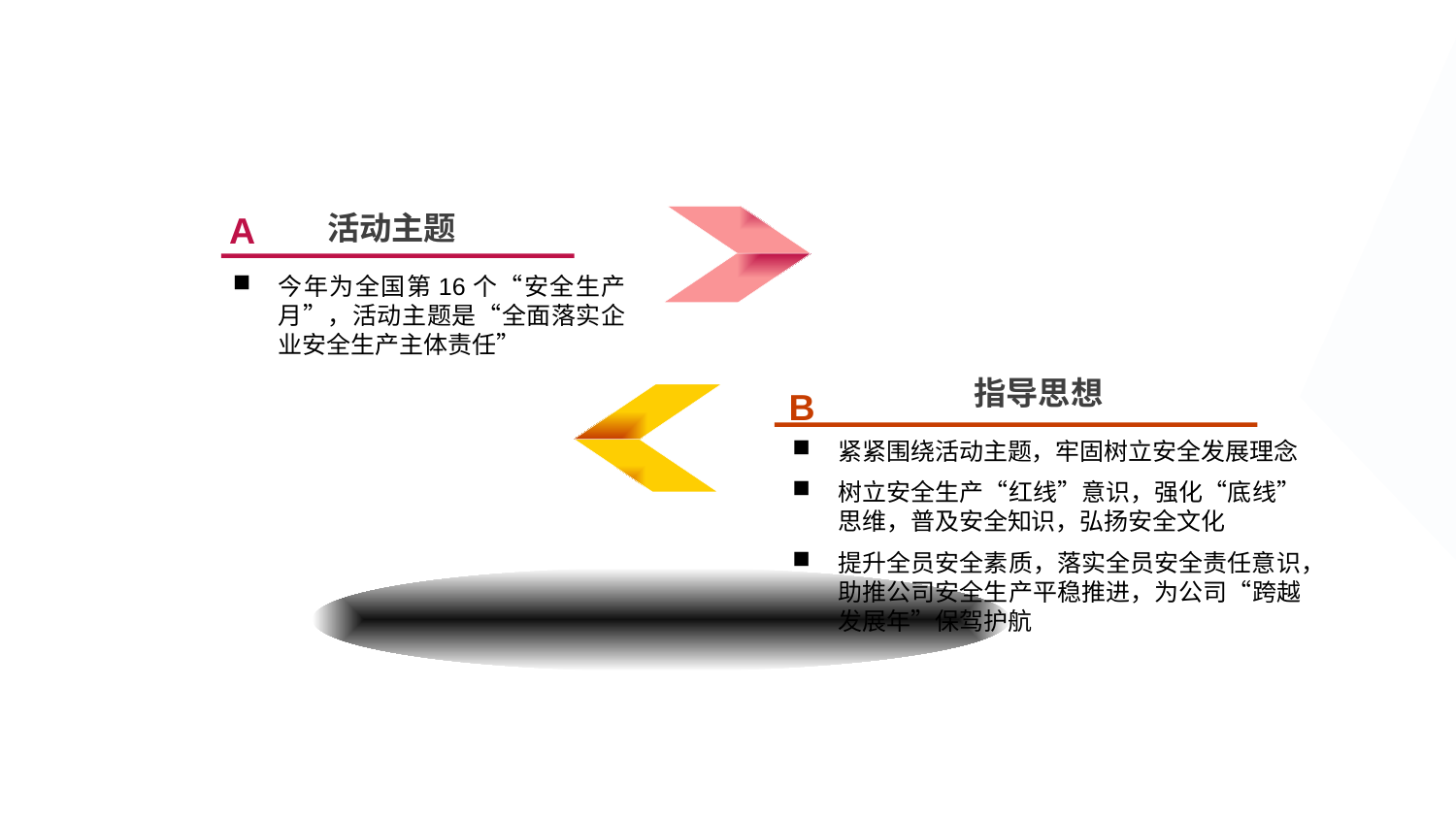

活动主题
A

今年为全国第16个“安全生产月”，活动主题是“全面落实企业安全生产主体责任”

指导思想
B

紧紧围绕活动主题，牢固树立安全发展理念
树立安全生产“红线”意识，强化“底线”思维，普及安全知识，弘扬安全文化
提升全员安全素质，落实全员安全责任意识，助推公司安全生产平稳推进，为公司“跨越发展年”保驾护航